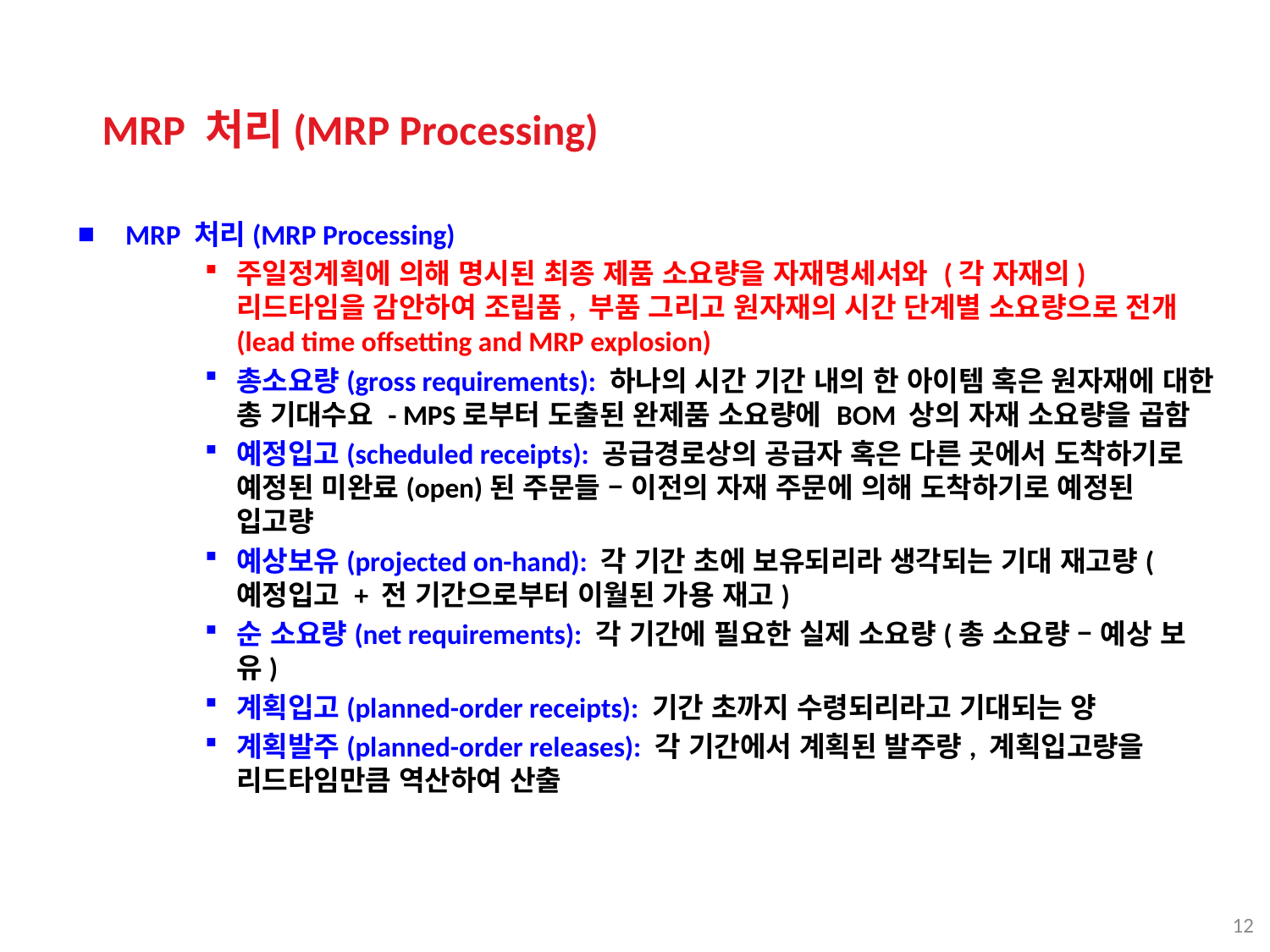

MRP 처리(MRP Processing)
MRP 처리(MRP Processing)
주일정계획에 의해 명시된 최종 제품 소요량을 자재명세서와 (각 자재의) 리드타임을 감안하여 조립품, 부품 그리고 원자재의 시간 단계별 소요량으로 전개(lead time offsetting and MRP explosion)
총소요량(gross requirements): 하나의 시간 기간 내의 한 아이템 혹은 원자재에 대한 총 기대수요 - MPS로부터 도출된 완제품 소요량에 BOM 상의 자재 소요량을 곱함
예정입고(scheduled receipts): 공급경로상의 공급자 혹은 다른 곳에서 도착하기로 예정된 미완료(open)된 주문들 – 이전의 자재 주문에 의해 도착하기로 예정된 입고량
예상보유(projected on-hand): 각 기간 초에 보유되리라 생각되는 기대 재고량(예정입고 + 전 기간으로부터 이월된 가용 재고)
순 소요량(net requirements): 각 기간에 필요한 실제 소요량(총 소요량 – 예상 보유)
계획입고(planned-order receipts): 기간 초까지 수령되리라고 기대되는 양
계획발주(planned-order releases): 각 기간에서 계획된 발주량, 계획입고량을 리드타임만큼 역산하여 산출

12